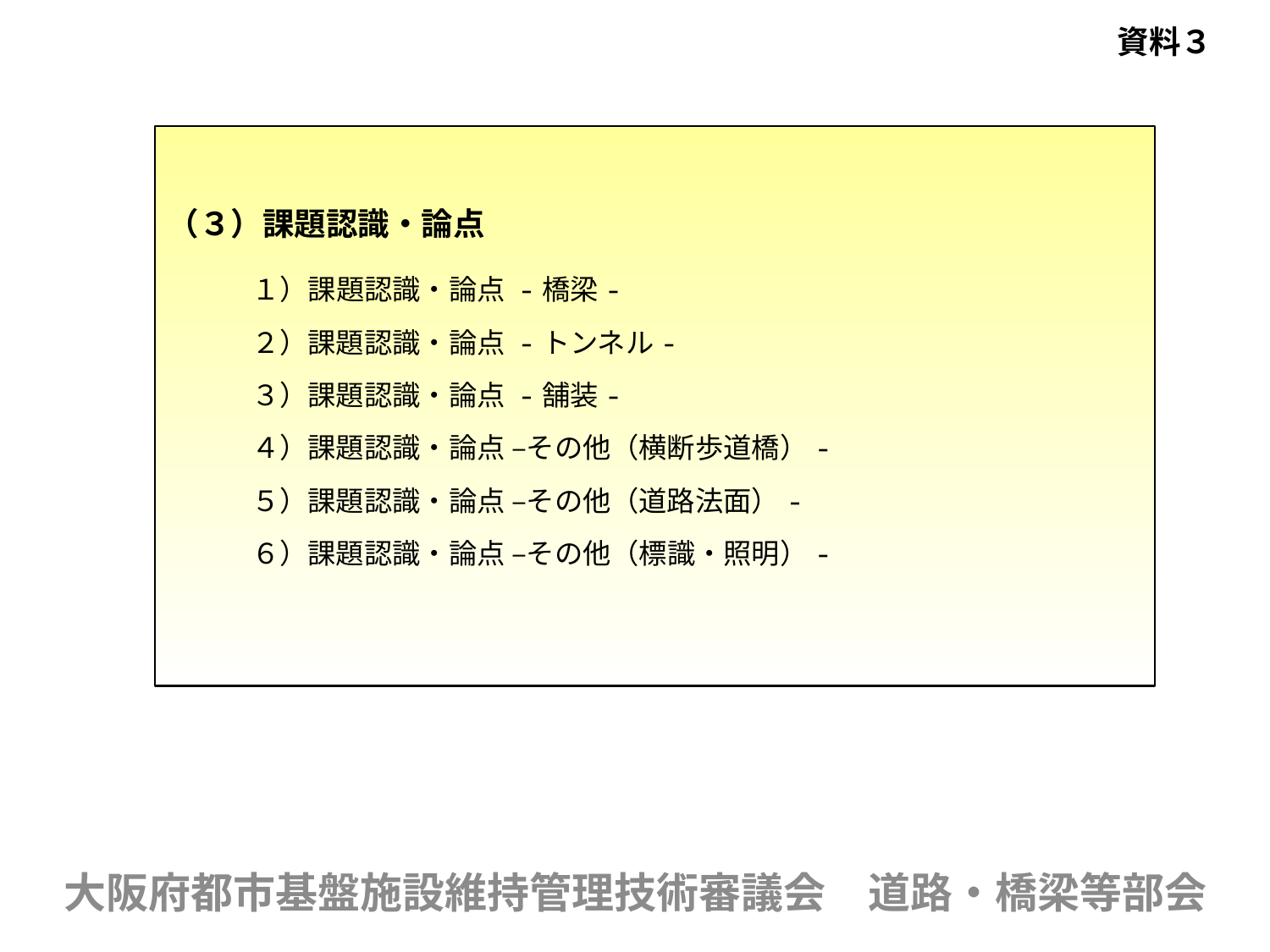

資料３
（３）課題認識・論点
　　　１）課題認識・論点 -橋梁-
　　　２）課題認識・論点 -トンネル-
　　　３）課題認識・論点 -舗装-
　　　４）課題認識・論点 –その他（横断歩道橋）-
　　　５）課題認識・論点 –その他（道路法面）-
　　　６）課題認識・論点 –その他（標識・照明）-

大阪府都市基盤施設維持管理技術審議会　道路・橋梁等部会